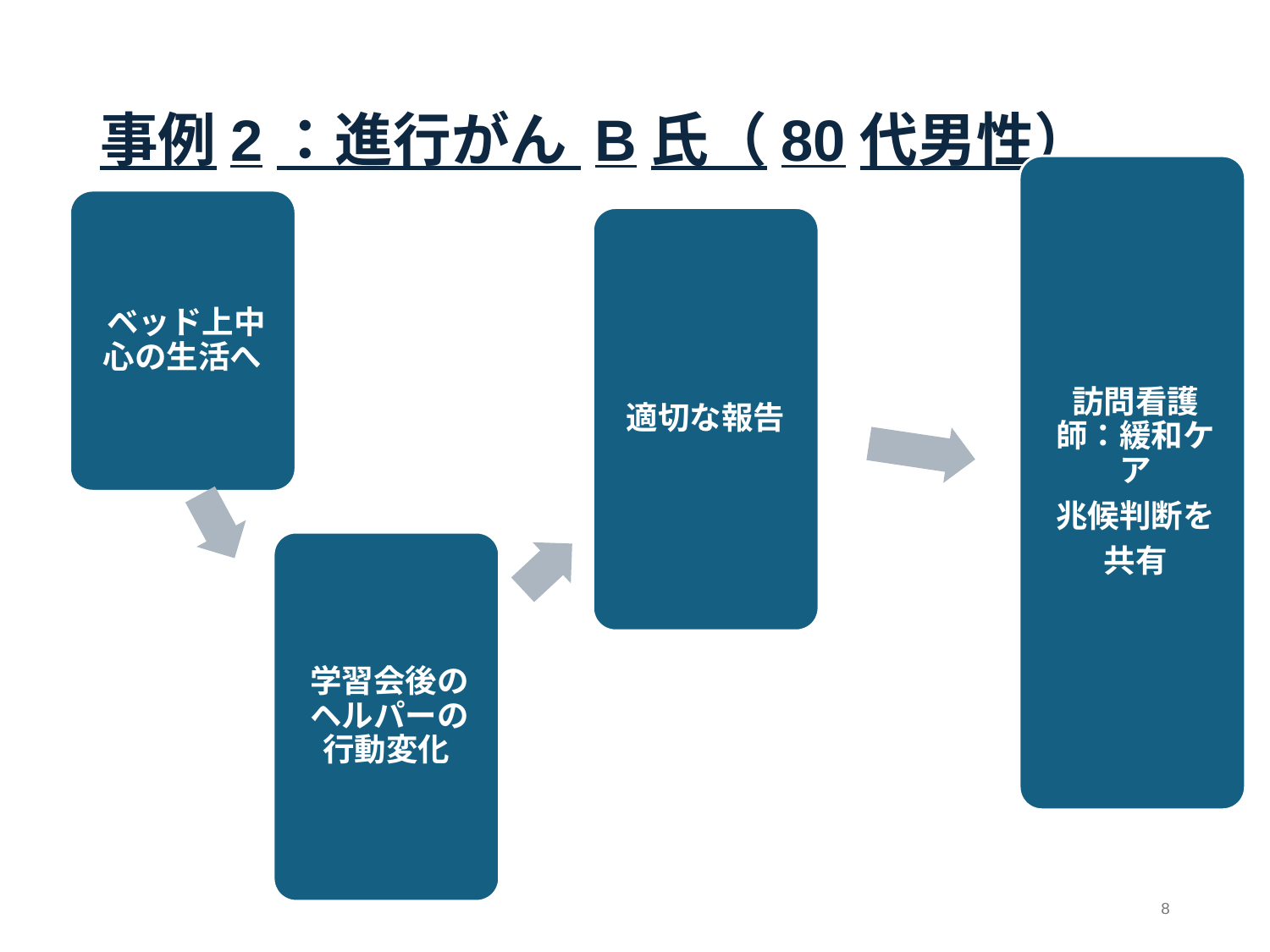

# 事例2：進行がん B氏（80代男性）
ベッド上中心の生活へ

学習会後のヘルパーの行動変化

適切な報告

訪問看護師：緩和ケア
兆候判断を
共有
8